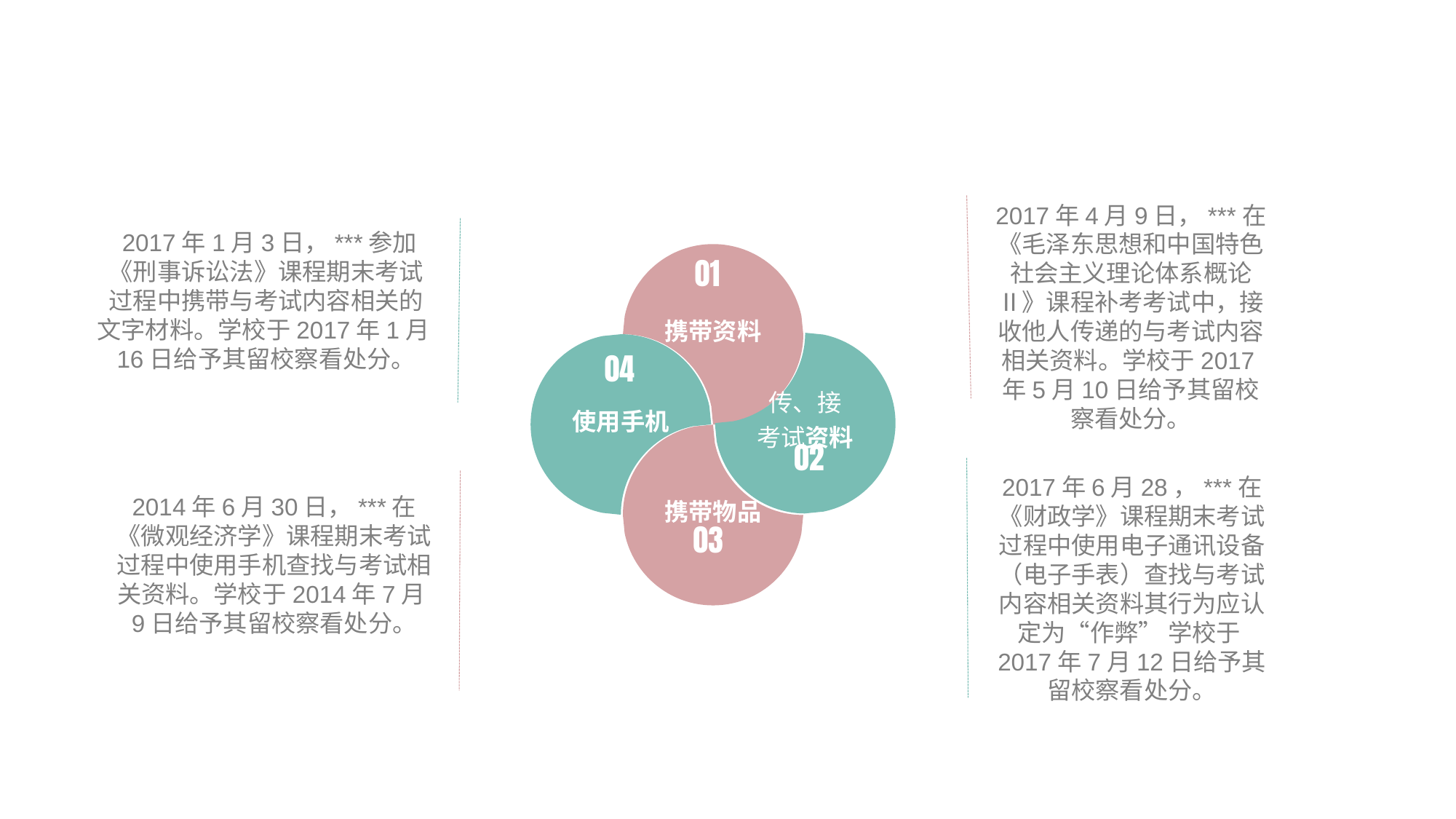

2017年4月9日，***在《毛泽东思想和中国特色社会主义理论体系概论Ⅱ》课程补考考试中，接收他人传递的与考试内容相关资料。学校于2017年5月10日给予其留校察看处分。
 2017年1月3日，***参加《刑事诉讼法》课程期末考试过程中携带与考试内容相关的文字材料。学校于2017年1月16日给予其留校察看处分。
携带资料
01
传、接
考试资料
使用手机
04
携带物品
02
2017年6月28，***在《财政学》课程期末考试过程中使用电子通讯设备（电子手表）查找与考试内容相关资料其行为应认定为“作弊” 学校于2017年7月12日给予其留校察看处分。

2014年6月30日，***在《微观经济学》课程期末考试过程中使用手机查找与考试相关资料。学校于2014年7月9日给予其留校察看处分。

03